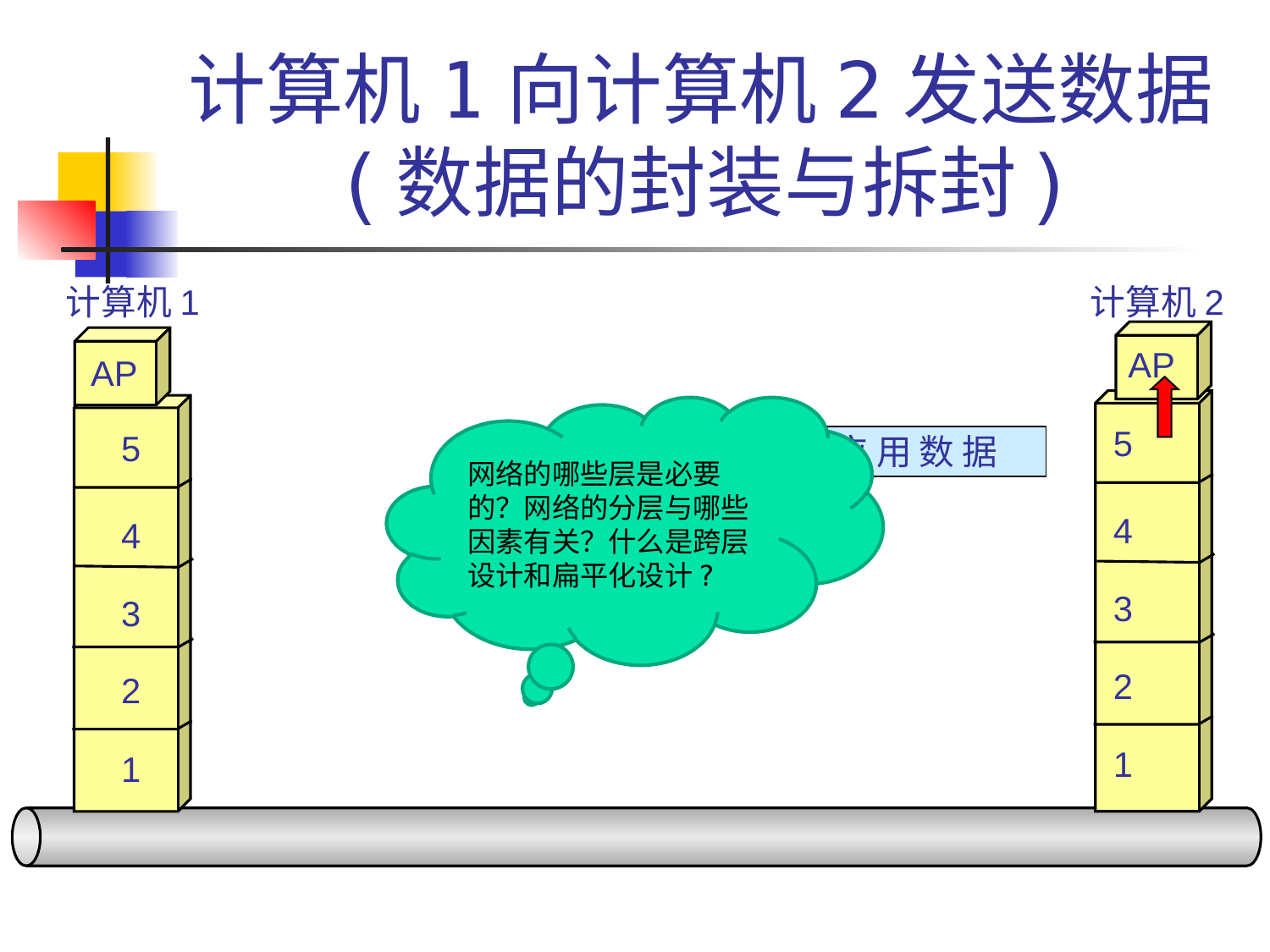

# 计算机 1 向计算机 2 发送数据 (数据的封装与拆封)

计算机 1
计算机 2

AP
AP

网络的哪些层是必要的？网络的分层与哪些因素有关？什么是跨层设计和扁平化设计?
5
5
应 用 数 据

4
4

3
3

2
2

1
1